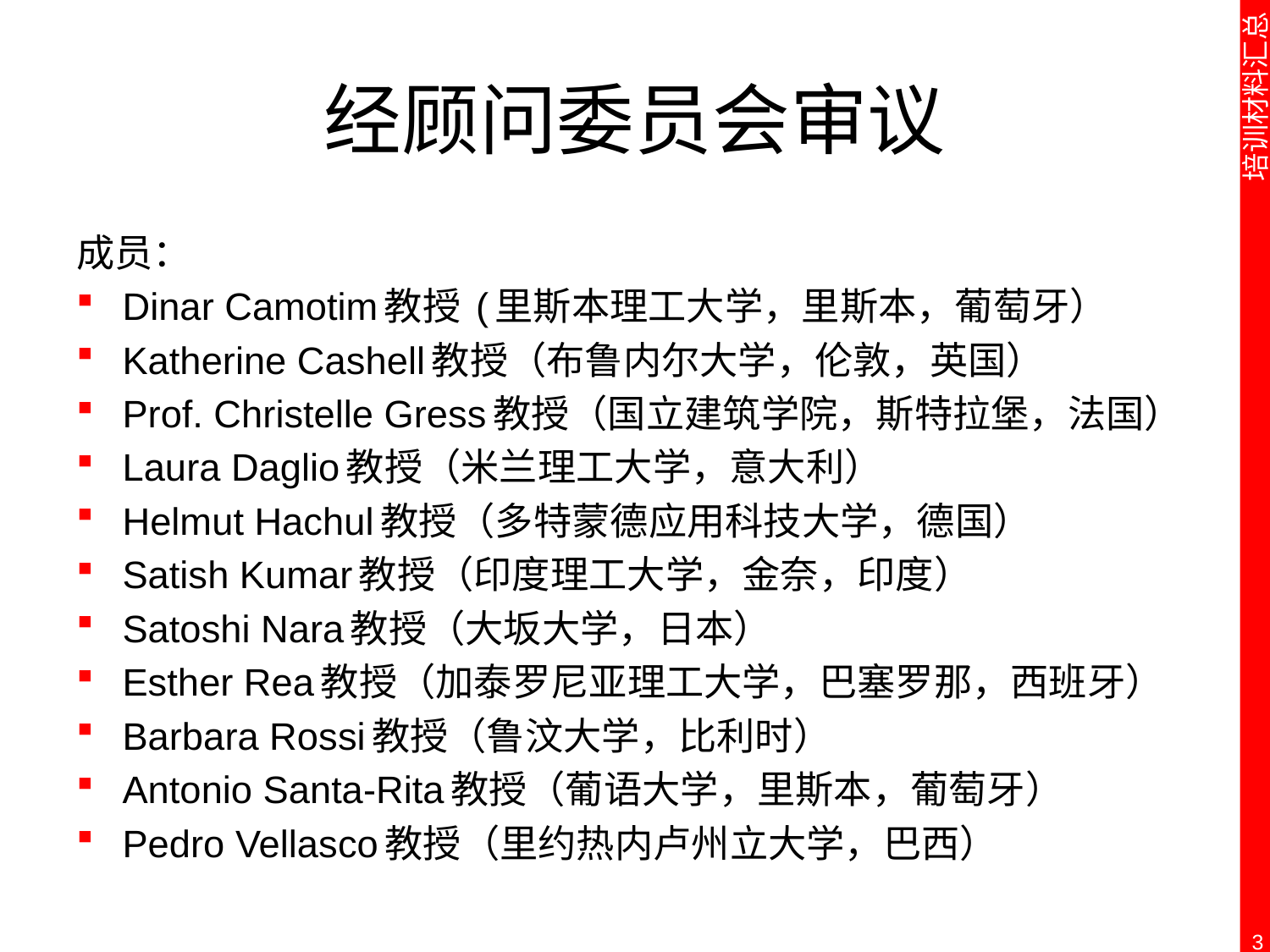

# 经顾问委员会审议
成员：
Dinar Camotim教授 (里斯本理工大学，里斯本，葡萄牙）
Katherine Cashell教授（布鲁内尔大学，伦敦，英国）
Prof. Christelle Gress教授（国立建筑学院，斯特拉堡，法国）
Laura Daglio教授（米兰理工大学，意大利）
Helmut Hachul教授（多特蒙德应用科技大学，德国）
Satish Kumar教授（印度理工大学，金奈，印度）
Satoshi Nara教授（大坂大学，日本）
Esther Rea教授（加泰罗尼亚理工大学，巴塞罗那，西班牙）
Barbara Rossi教授（鲁汶大学，比利时）
Antonio Santa-Rita教授（葡语大学，里斯本，葡萄牙）
Pedro Vellasco教授（里约热内卢州立大学，巴西）
3